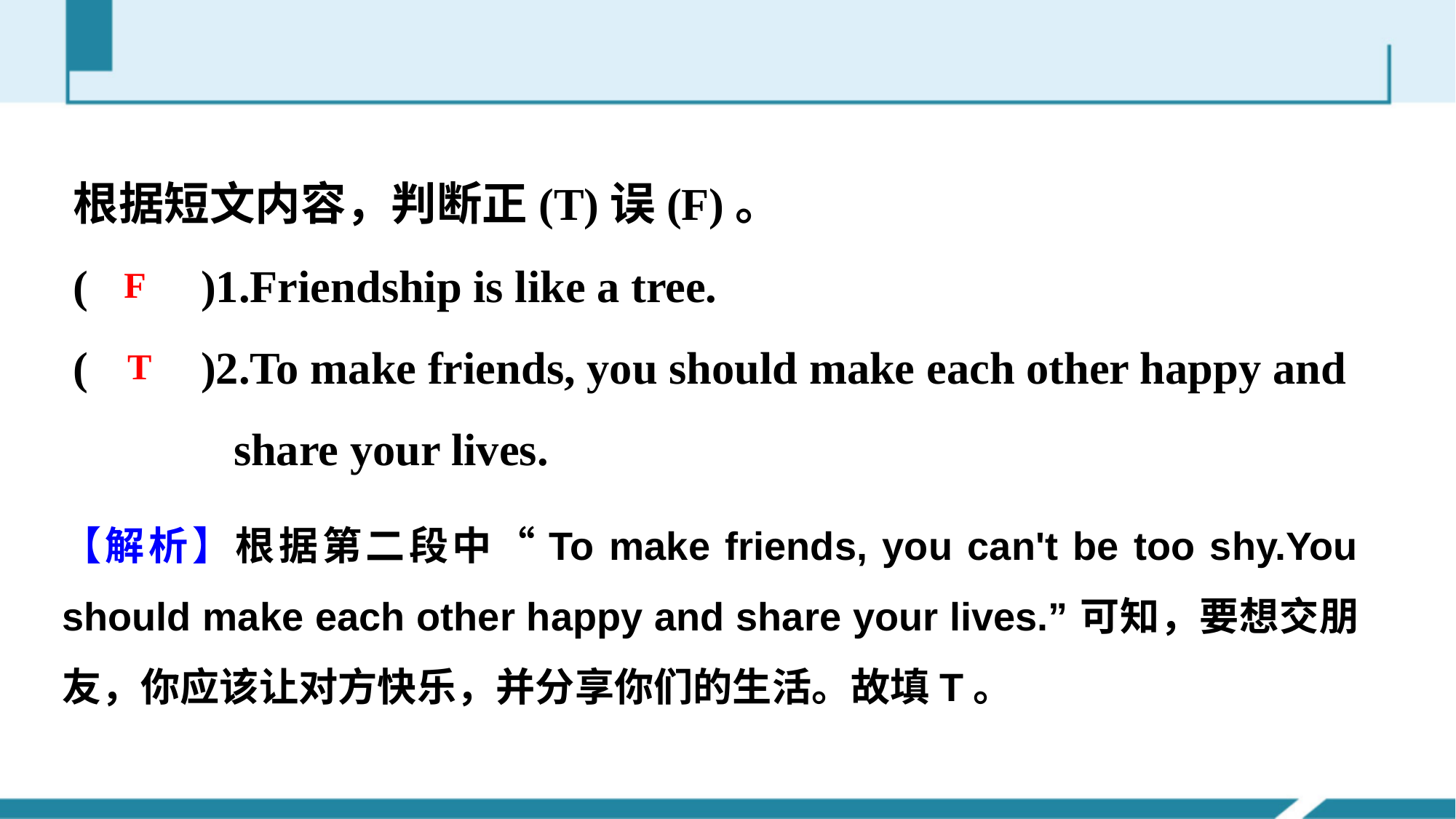

根据短文内容，判断正(T)误(F)。
(　　)1.Friendship is like a tree.
(　　)2.To make friends, you should make each other happy and
              share your lives.
F
T
【解析】根据第二段中“To make friends, you can't be too shy.You should make each other happy and share your lives.”可知，要想交朋友，你应该让对方快乐，并分享你们的生活。故填T。